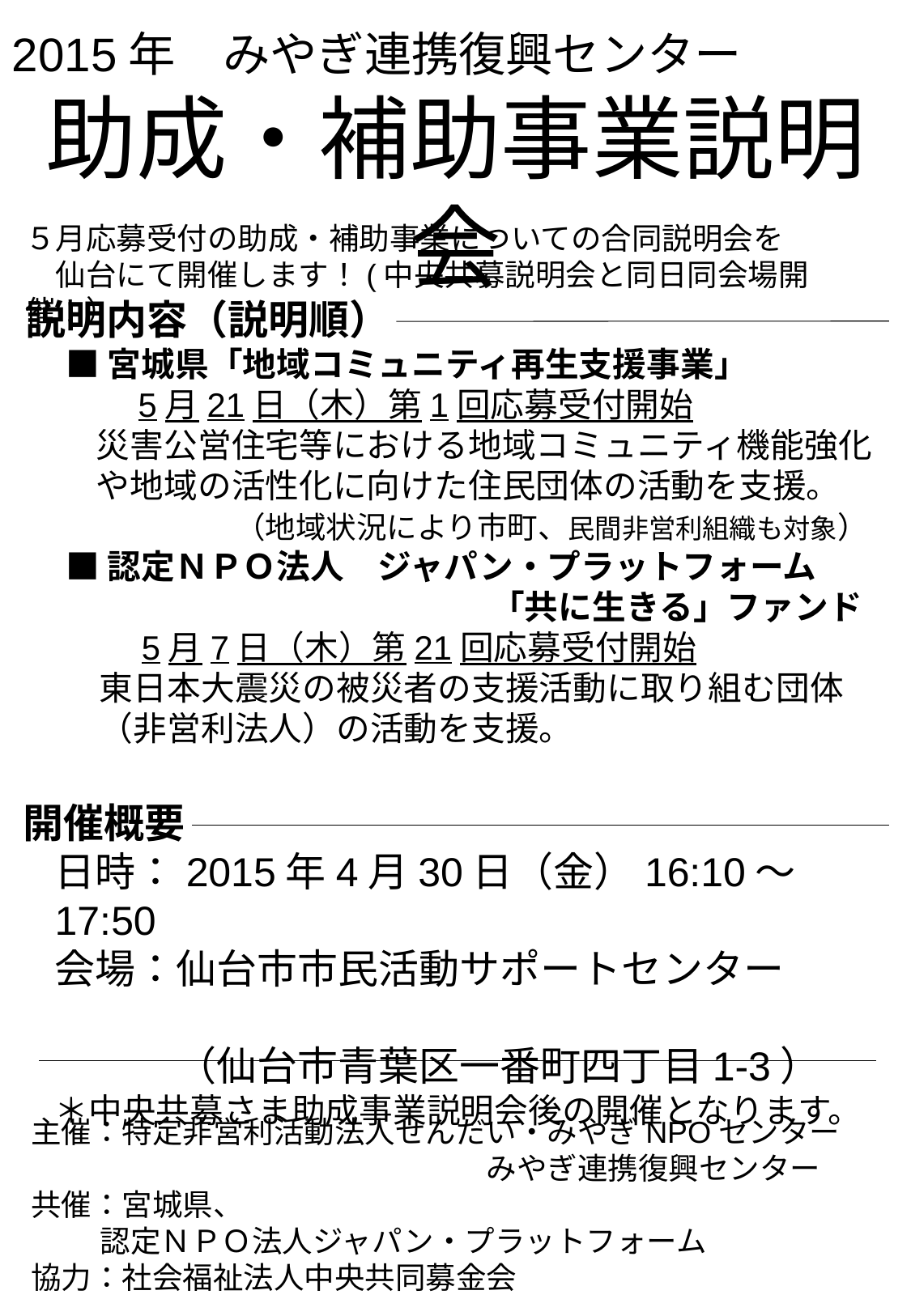

2015年　みやぎ連携復興センター
助成・補助事業説明会

５月応募受付の助成・補助事業についての合同説明会を
　仙台にて開催します！(中央共募説明会と同日同会場開催！）

説明内容（説明順）

■宮城県「地域コミュニティ再生支援事業」
  　 5月21日（木）第1回応募受付開始
   災害公営住宅等における地域コミュニティ機能強化
   や地域の活性化に向けた住民団体の活動を支援。
　　　　　（地域状況により市町、民間非営利組織も対象）
■認定ＮＰＯ法人　ジャパン・プラットフォーム
　　　　　　　　　　　　　　「共に生きる」ファンド
　　5月7日（木）第21回応募受付開始
　東日本大震災の被災者の支援活動に取り組む団体
　（非営利法人）の活動を支援。
開催概要
日時：2015年4月30日（金）16:10～17:50
会場：仙台市市民活動サポートセンター
　　　（仙台市青葉区一番町四丁目1-3）
＊中央共募さま助成事業説明会後の開催となります。
主催：特定非営利活動法人せんだい・みやぎNPOセンター
　　　　　　　　　　　　　　　みやぎ連携復興センター
共催：宮城県、
         認定ＮＰＯ法人ジャパン・プラットフォーム
協力：社会福祉法人中央共同募金会